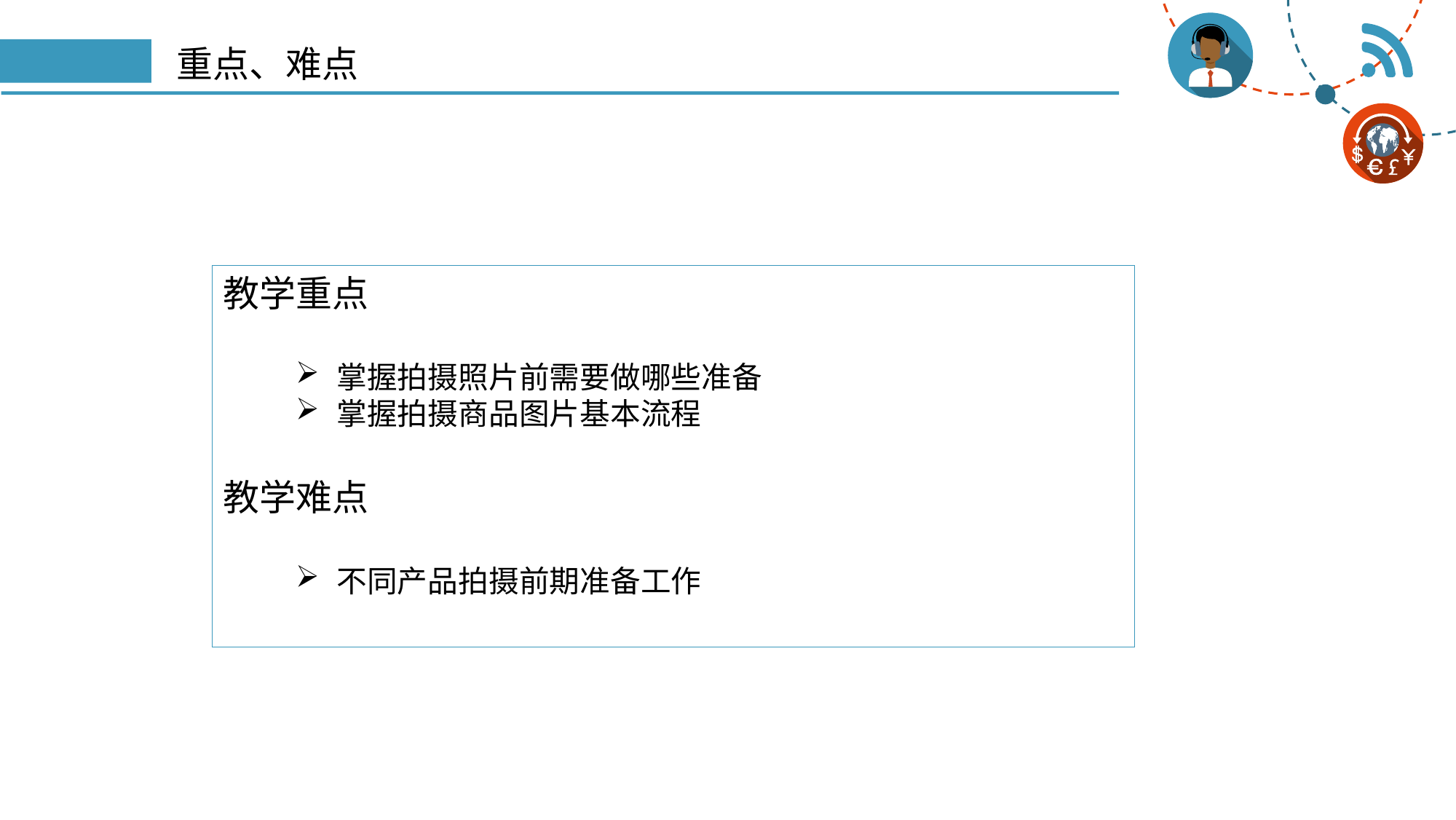

# 重点、难点
教学重点

掌握拍摄照片前需要做哪些准备
掌握拍摄商品图片基本流程

教学难点

不同产品拍摄前期准备工作